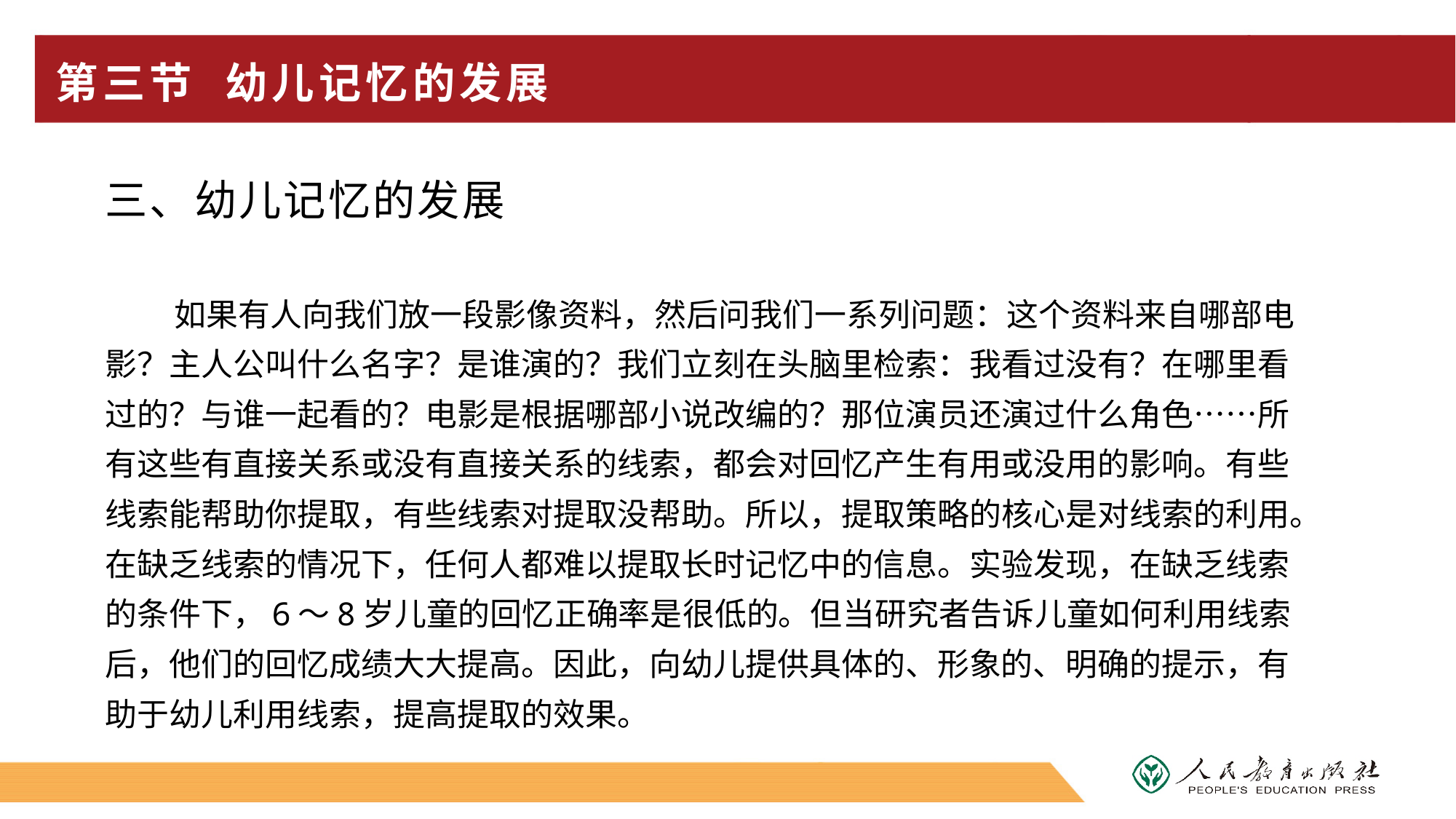

# 第三节  幼儿记忆的发展
三、幼儿记忆的发展
如果有人向我们放一段影像资料，然后问我们一系列问题：这个资料来自哪部电影？主人公叫什么名字？是谁演的？我们立刻在头脑里检索：我看过没有？在哪里看过的？与谁一起看的？电影是根据哪部小说改编的？那位演员还演过什么角色……所有这些有直接关系或没有直接关系的线索，都会对回忆产生有用或没用的影响。有些线索能帮助你提取，有些线索对提取没帮助。所以，提取策略的核心是对线索的利用。在缺乏线索的情况下，任何人都难以提取长时记忆中的信息。实验发现，在缺乏线索的条件下，6～8岁儿童的回忆正确率是很低的。但当研究者告诉儿童如何利用线索后，他们的回忆成绩大大提高。因此，向幼儿提供具体的、形象的、明确的提示，有助于幼儿利用线索，提高提取的效果。